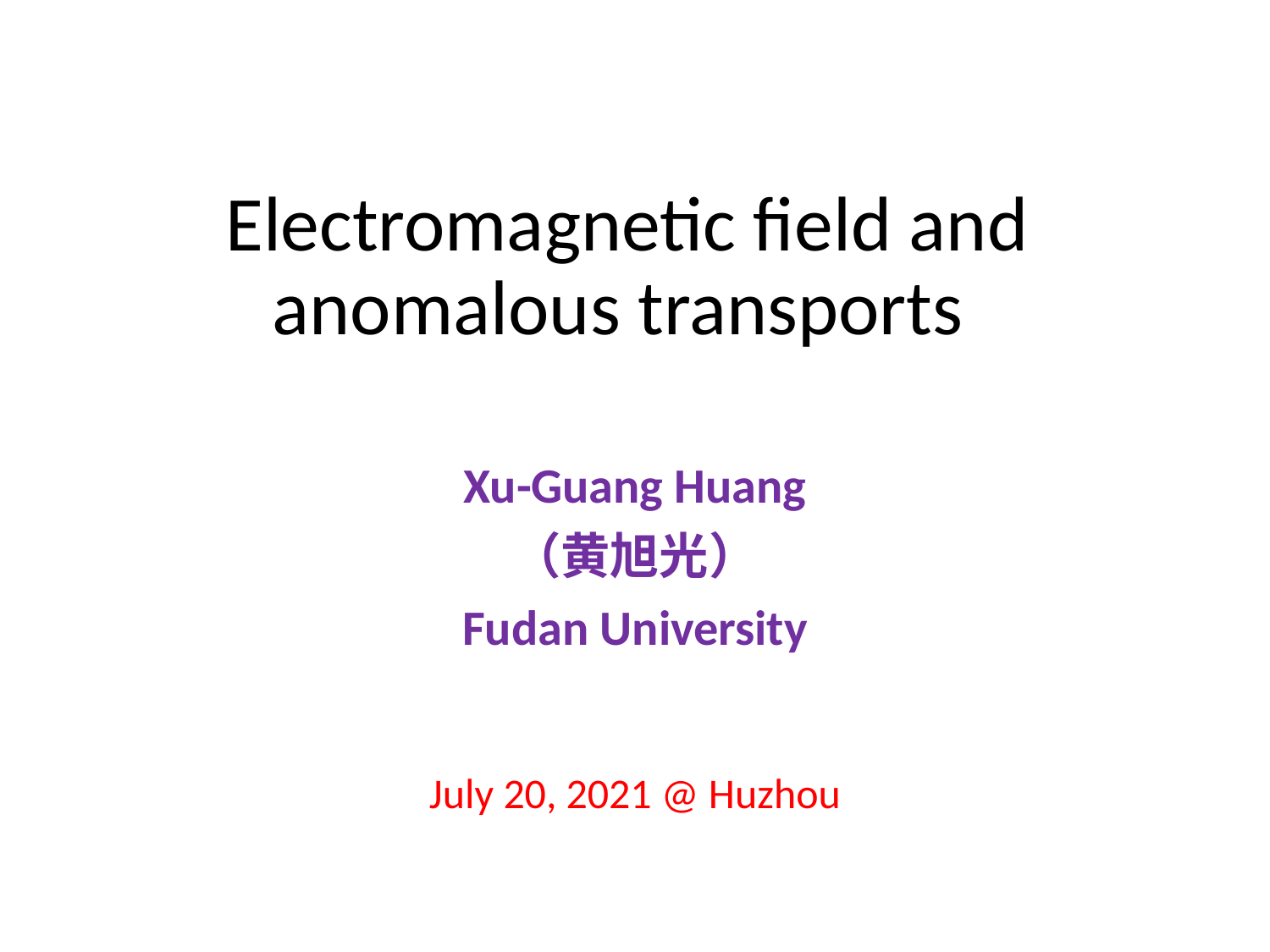

# Electromagnetic field and anomalous transports
Xu-Guang Huang
（黄旭光）
Fudan University

July 20, 2021 @ Huzhou